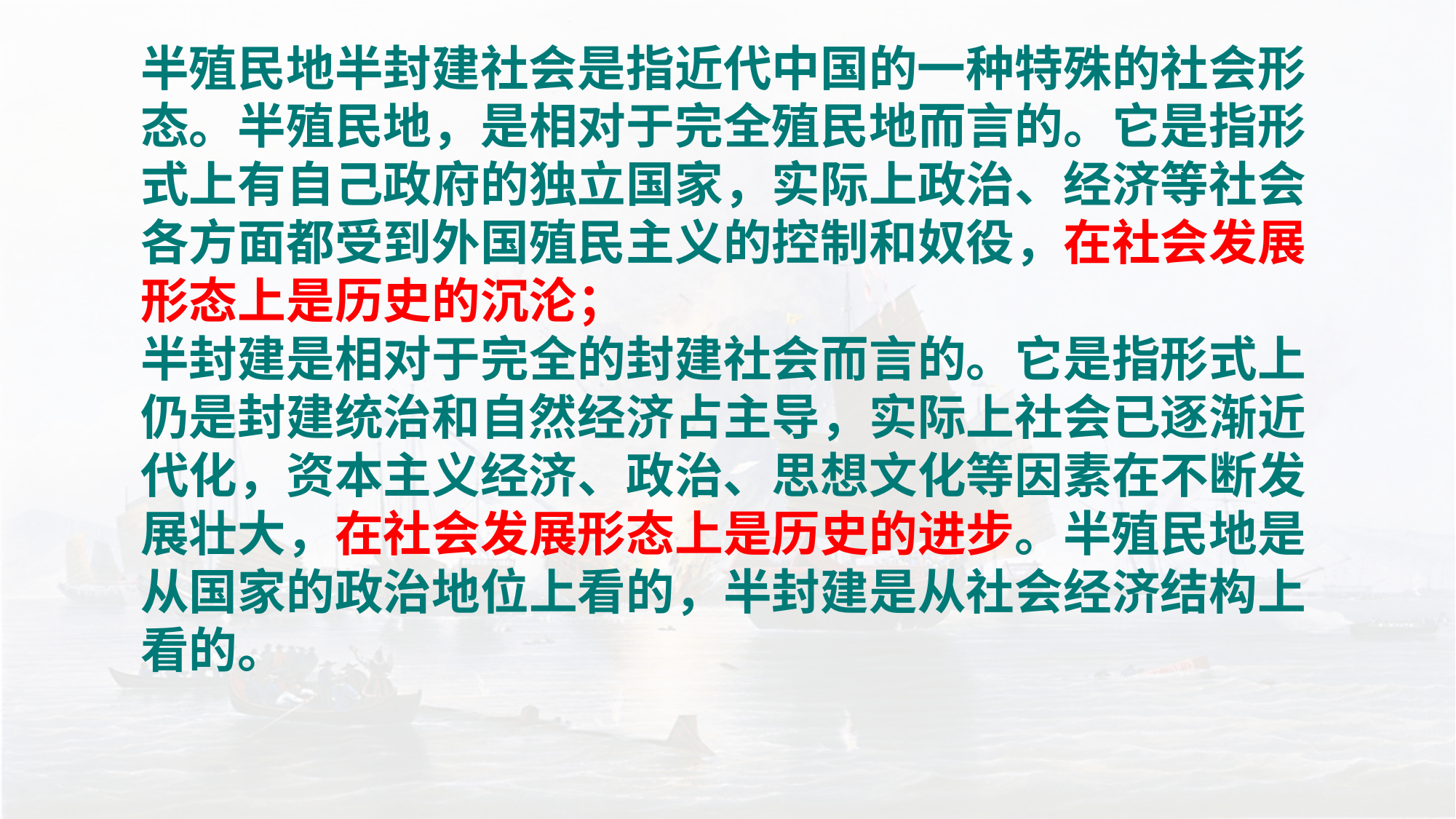

半殖民地半封建社会是指近代中国的一种特殊的社会形态。半殖民地，是相对于完全殖民地而言的。它是指形式上有自己政府的独立国家，实际上政治、经济等社会各方面都受到外国殖民主义的控制和奴役，在社会发展形态上是历史的沉沦；
半封建是相对于完全的封建社会而言的。它是指形式上仍是封建统治和自然经济占主导，实际上社会已逐渐近代化，资本主义经济、政治、思想文化等因素在不断发展壮大，在社会发展形态上是历史的进步。半殖民地是从国家的政治地位上看的，半封建是从社会经济结构上看的。